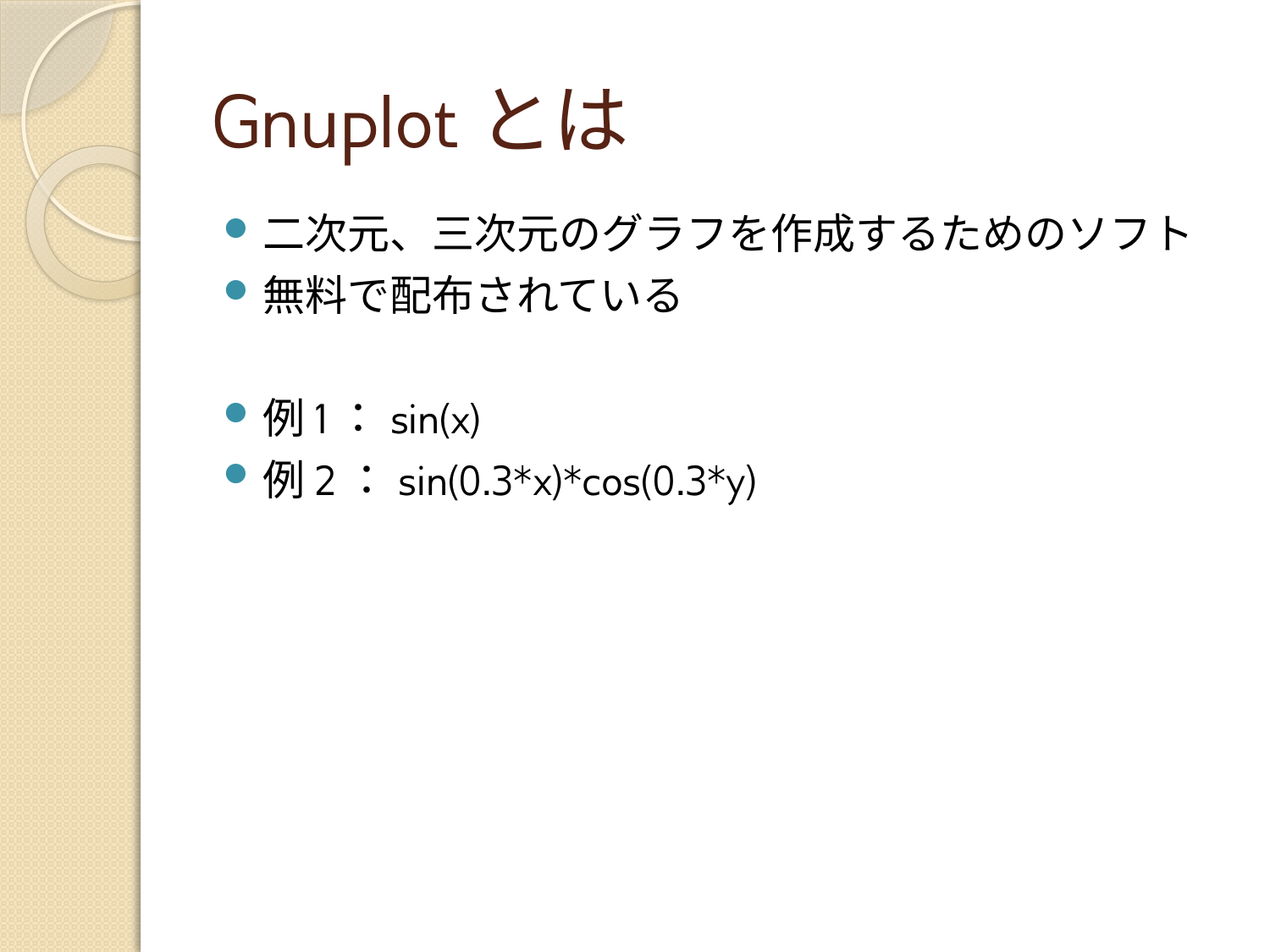

gnuplot> plot sin(x)
# Gnuplotとは
二次元、三次元のグラフを作成するためのソフト
無料で配布されている

例1：sin(x)
例2：sin(0.3*x)*cos(0.3*y)